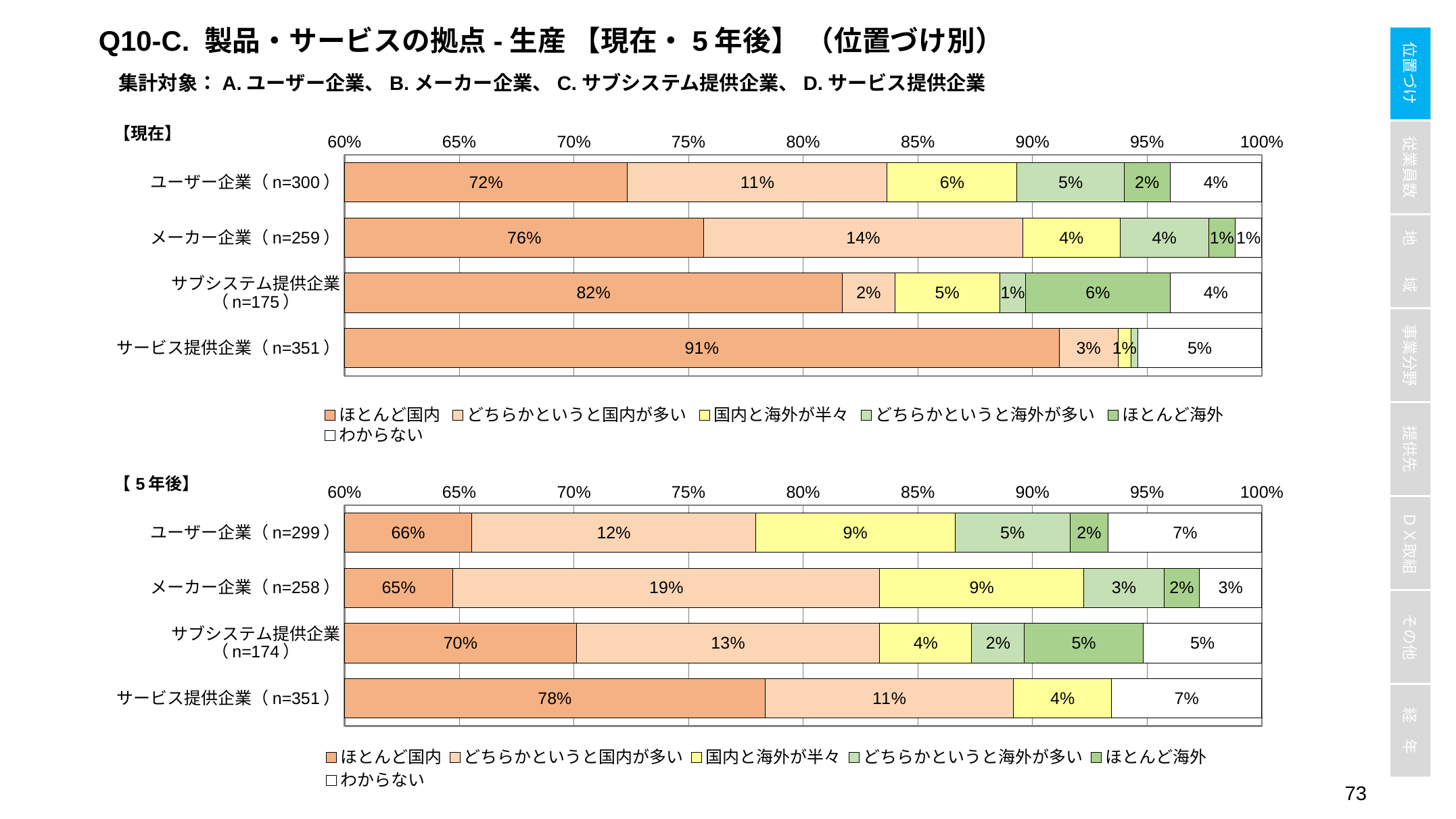

Q10-C. 製品・サービスの拠点-生産 【現在・5年後】 （位置づけ別）
集計対象：A.ユーザー企業、B.メーカー企業、C.サブシステム提供企業、D.サービス提供企業

### Chart

| Category | ほとんど国内 | どちらかというと国内が多い | 国内と海外が半々 | どちらかというと海外が多い | ほとんど海外 | わからない |
|---|---|---|---|---|---|---|
| ユーザー企業（n=300） | 0.7233333333333334 | 0.11333333333333333 | 0.056666666666666664 | 0.04666666666666667 | 0.02 | 0.04 |
| メーカー企業（n=259） | 0.7567567567567568 | 0.138996138996139 | 0.04247104247104247 | 0.03861003861003861 | 0.011583011583011582 | 0.011583011583011582 |
| サブシステム提供企業（n=175） | 0.8171428571428572 | 0.022857142857142857 | 0.045714285714285714 | 0.011428571428571429 | 0.06285714285714286 | 0.04 |
| サービス提供企業（n=351） | 0.9116809116809117 | 0.02564102564102564 | 0.005698005698005698 | 0.002849002849002849 | 0.0 | 0.05413105413105413 |

### Chart

| Category | ほとんど国内 | どちらかというと国内が多い | 国内と海外が半々 | どちらかというと海外が多い | ほとんど海外 | わからない |
|---|---|---|---|---|---|---|
| ユーザー企業（n=299） | 0.6555183946488294 | 0.12374581939799331 | 0.08695652173913043 | 0.05016722408026756 | 0.016722408026755852 | 0.06688963210702341 |
| メーカー企業（n=258） | 0.6472868217054264 | 0.18604651162790697 | 0.08914728682170543 | 0.03488372093023256 | 0.015503875968992248 | 0.027131782945736434 |
| サブシステム提供企業（n=174） | 0.7011494252873564 | 0.13218390804597702 | 0.040229885057471264 | 0.022988505747126436 | 0.05172413793103448 | 0.05172413793103448 |
| サービス提供企業（n=351） | 0.7834757834757835 | 0.10826210826210826 | 0.042735042735042736 | 0.0 | 0.0 | 0.06552706552706553 |
73